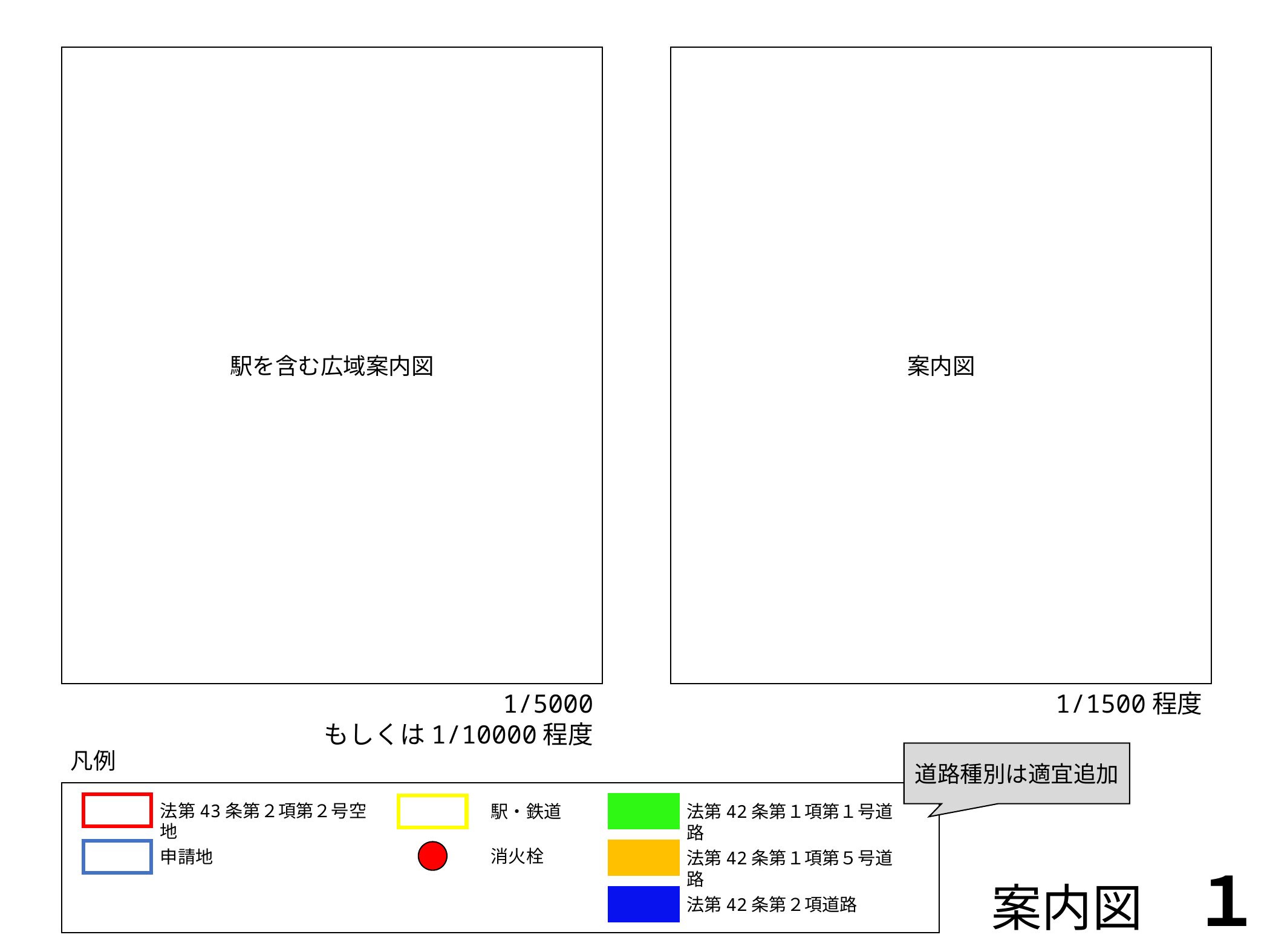

駅を含む広域案内図
案内図
1/5000
もしくは1/10000程度
1/1500程度
凡例
道路種別は適宜追加

法第43条第２項第２号空地

駅・鉄道
法第42条第１項第１号道路
消火栓

申請地

法第42条第１項第５号道路
案内図　１

法第42条第２項道路